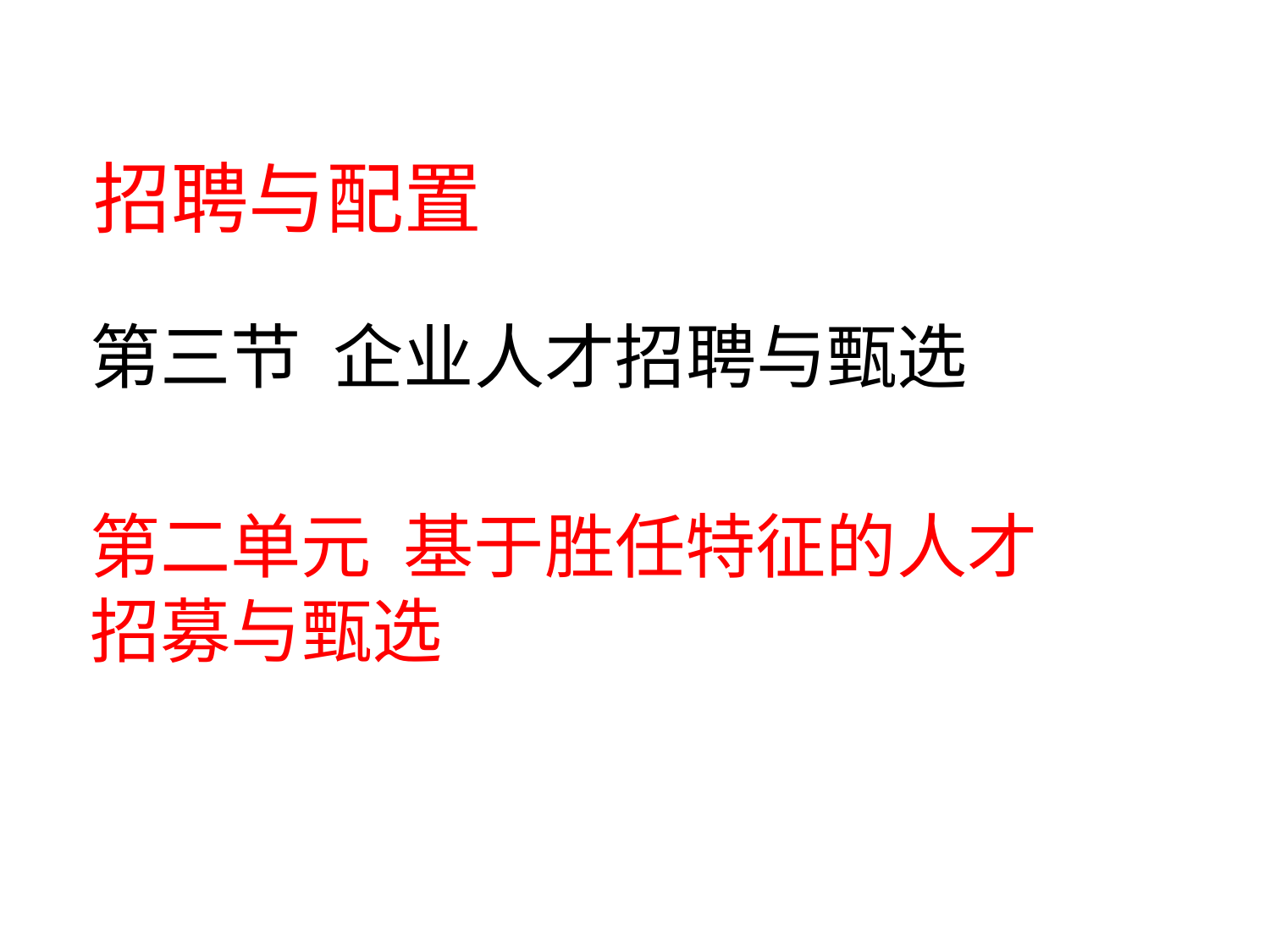

# 招聘与配置
第三节  企业人才招聘与甄选

第二单元  基于胜任特征的人才招募与甄选